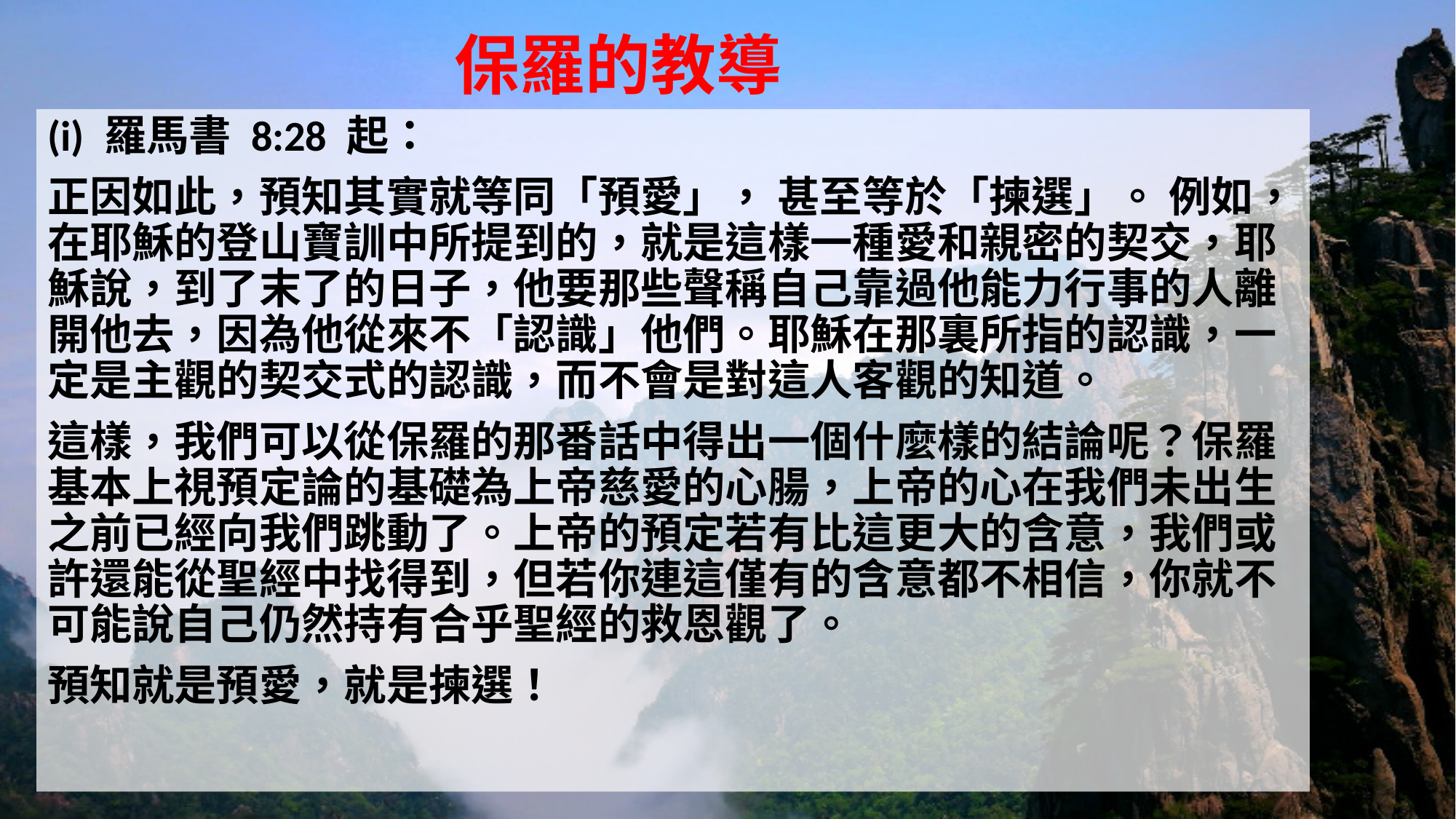

# 保羅的教導
(i) 羅馬書 8:28 起：
正因如此，預知其實就等同「預愛」， 甚至等於「揀選」。 例如，在耶穌的登山寶訓中所提到的，就是這樣一種愛和親密的契交，耶穌說，到了末了的日子，他要那些聲稱自己靠過他能力行事的人離開他去，因為他從來不「認識」他們。耶穌在那裏所指的認識，一定是主觀的契交式的認識，而不會是對這人客觀的知道。
這樣，我們可以從保羅的那番話中得出一個什麼樣的結論呢？保羅基本上視預定論的基礎為上帝慈愛的心腸，上帝的心在我們未出生之前已經向我們跳動了。上帝的預定若有比這更大的含意，我們或許還能從聖經中找得到，但若你連這僅有的含意都不相信，你就不可能說自己仍然持有合乎聖經的救恩觀了。
預知就是預愛，就是揀選！